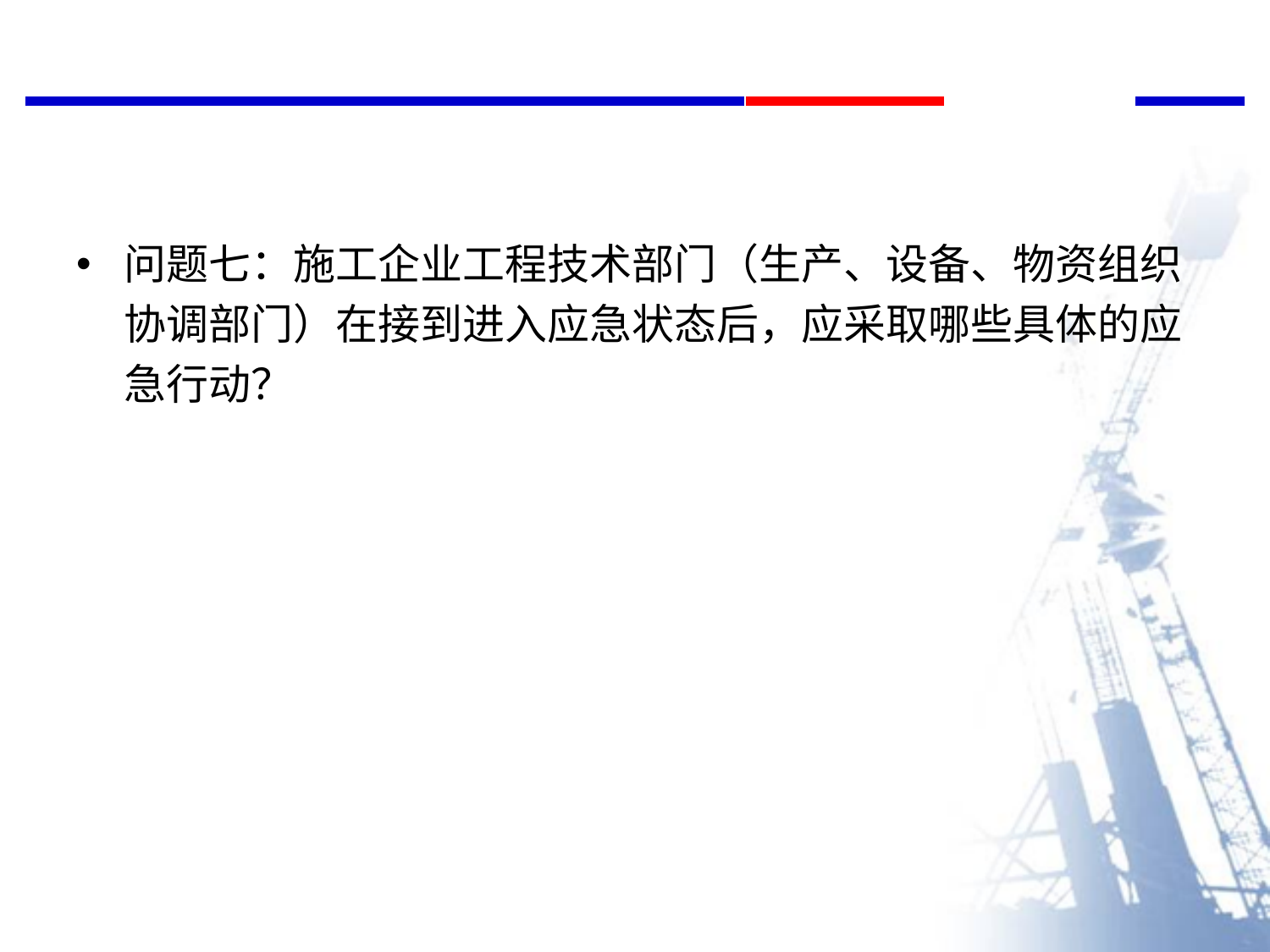

问题七：施工企业工程技术部门（生产、设备、物资组织协调部门）在接到进入应急状态后，应采取哪些具体的应急行动？